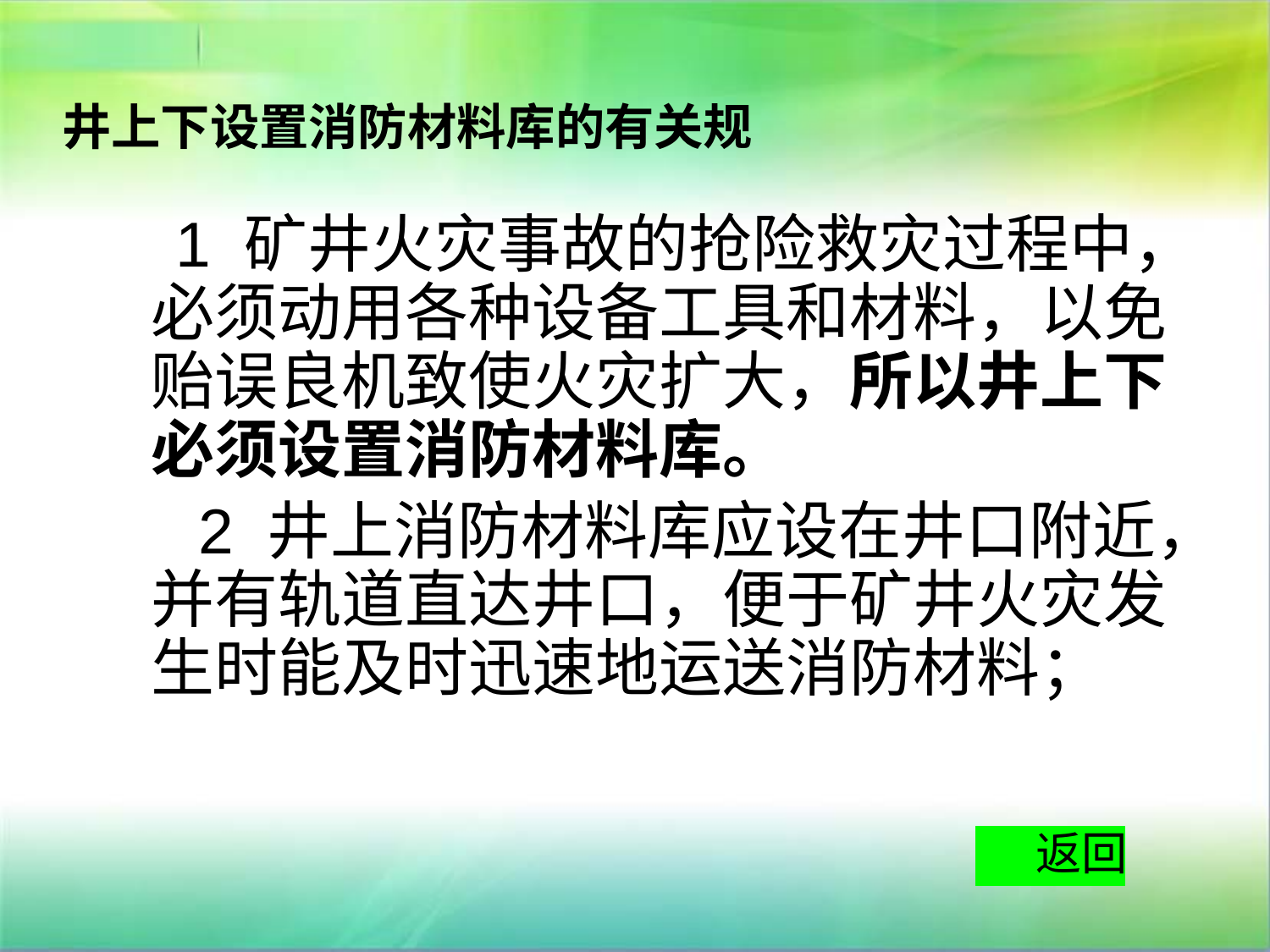

井上下设置消防材料库的有关规
     1 矿井火灾事故的抢险救灾过程中，必须动用各种设备工具和材料，以免贻误良机致使火灾扩大，所以井上下必须设置消防材料库。
     2 井上消防材料库应设在井口附近，并有轨道直达井口，便于矿井火灾发生时能及时迅速地运送消防材料；
返回